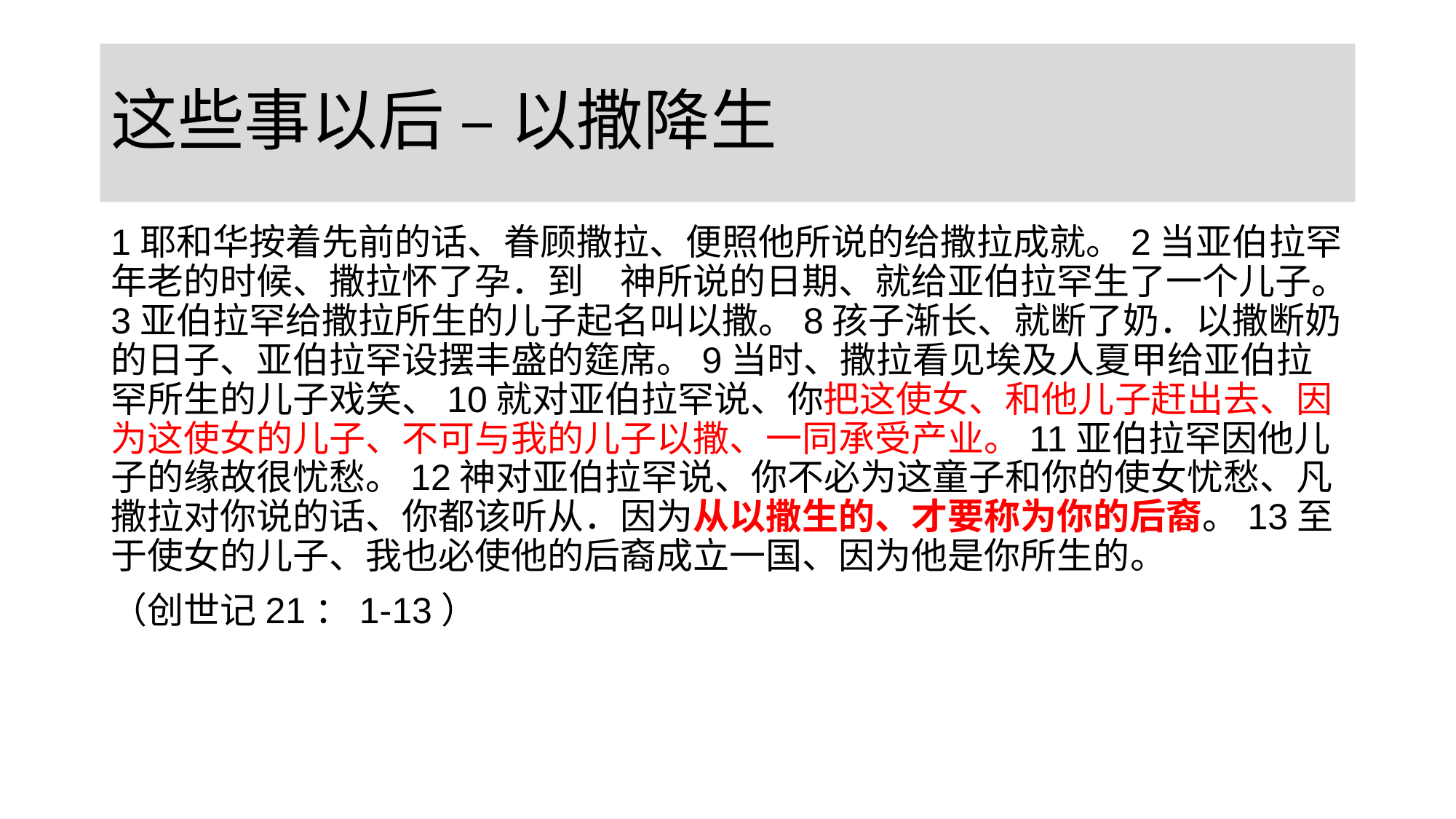

# 这些事以后 – 以撒降生
1耶和华按着先前的话、眷顾撒拉、便照他所说的给撒拉成就。2当亚伯拉罕年老的时候、撒拉怀了孕．到　神所说的日期、就给亚伯拉罕生了一个儿子。3亚伯拉罕给撒拉所生的儿子起名叫以撒。8孩子渐长、就断了奶．以撒断奶的日子、亚伯拉罕设摆丰盛的筵席。9当时、撒拉看见埃及人夏甲给亚伯拉罕所生的儿子戏笑、10就对亚伯拉罕说、你把这使女、和他儿子赶出去、因为这使女的儿子、不可与我的儿子以撒、一同承受产业。11亚伯拉罕因他儿子的缘故很忧愁。12神对亚伯拉罕说、你不必为这童子和你的使女忧愁、凡撒拉对你说的话、你都该听从．因为从以撒生的、才要称为你的后裔。13至于使女的儿子、我也必使他的后裔成立一国、因为他是你所生的。
（创世记21：1-13）